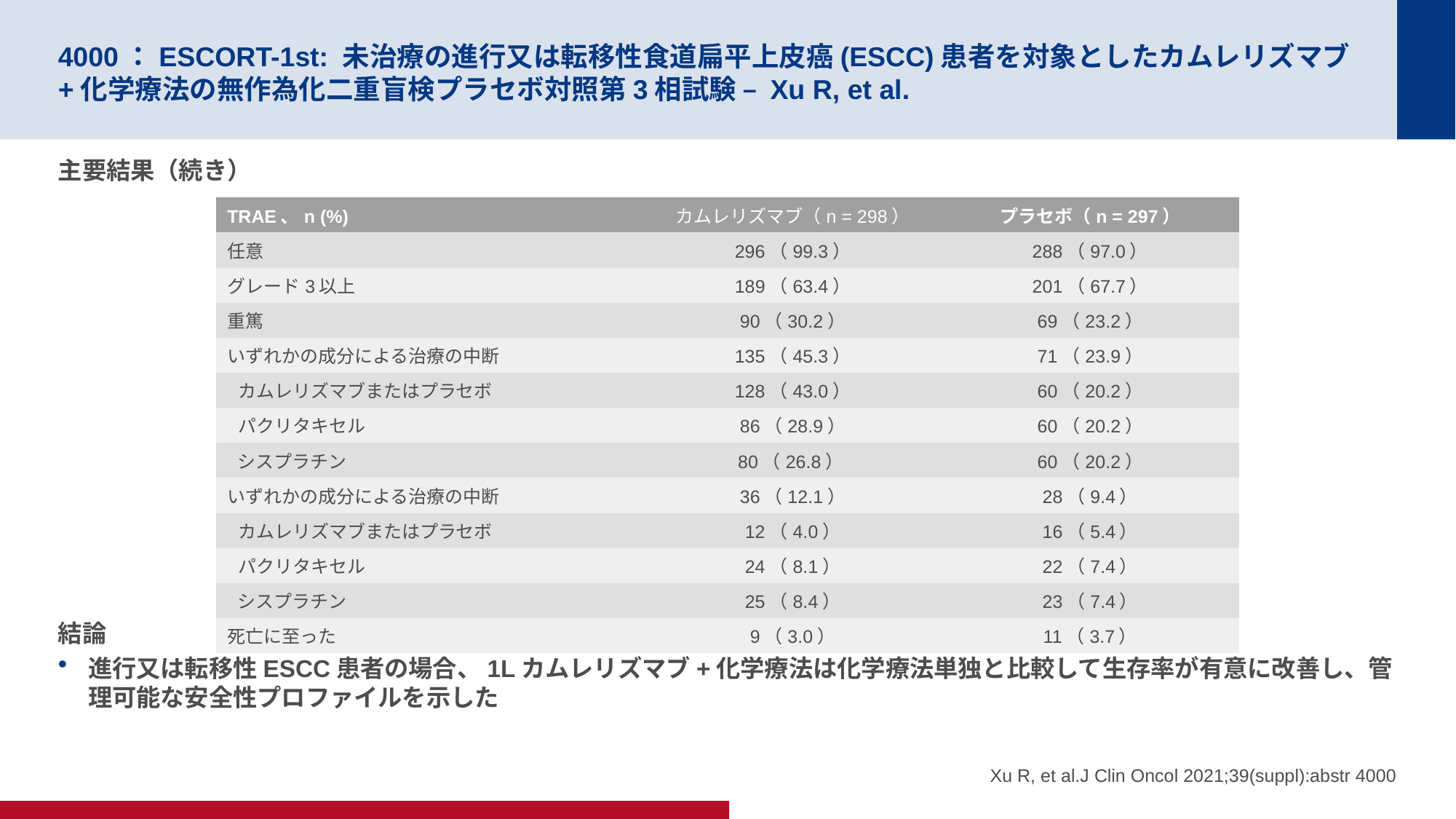

# 4000：ESCORT-1st: 未治療の進行又は転移性食道扁平上皮癌(ESCC)患者を対象としたカムレリズマブ+化学療法の無作為化二重盲検プラセボ対照第3相試験 – Xu R, et al.
主要結果（続き）
結論
進行又は転移性ESCC患者の場合、1Lカムレリズマブ+化学療法は化学療法単独と比較して生存率が有意に改善し、管理可能な安全性プロファイルを示した

| TRAE、n (%) | カムレリズマブ（n = 298） | プラセボ（n = 297） |
| --- | --- | --- |
| 任意 | 296（99.3） | 288（97.0） |
| グレード3以上 | 189（63.4） | 201（67.7） |
| 重篤 | 90（30.2） | 69（23.2） |
| いずれかの成分による治療の中断 | 135（45.3） | 71（23.9） |
| カムレリズマブまたはプラセボ | 128（43.0） | 60（20.2） |
| パクリタキセル | 86（28.9） | 60（20.2） |
| シスプラチン | 80（26.8） | 60（20.2） |
| いずれかの成分による治療の中断 | 36（12.1） | 28（9.4） |
| カムレリズマブまたはプラセボ | 12（4.0） | 16（5.4） |
| パクリタキセル | 24（8.1） | 22（7.4） |
| シスプラチン | 25（8.4） | 23（7.4） |
| 死亡に至った | 9（3.0） | 11（3.7） |
Xu R, et al.J Clin Oncol 2021;39(suppl):abstr 4000